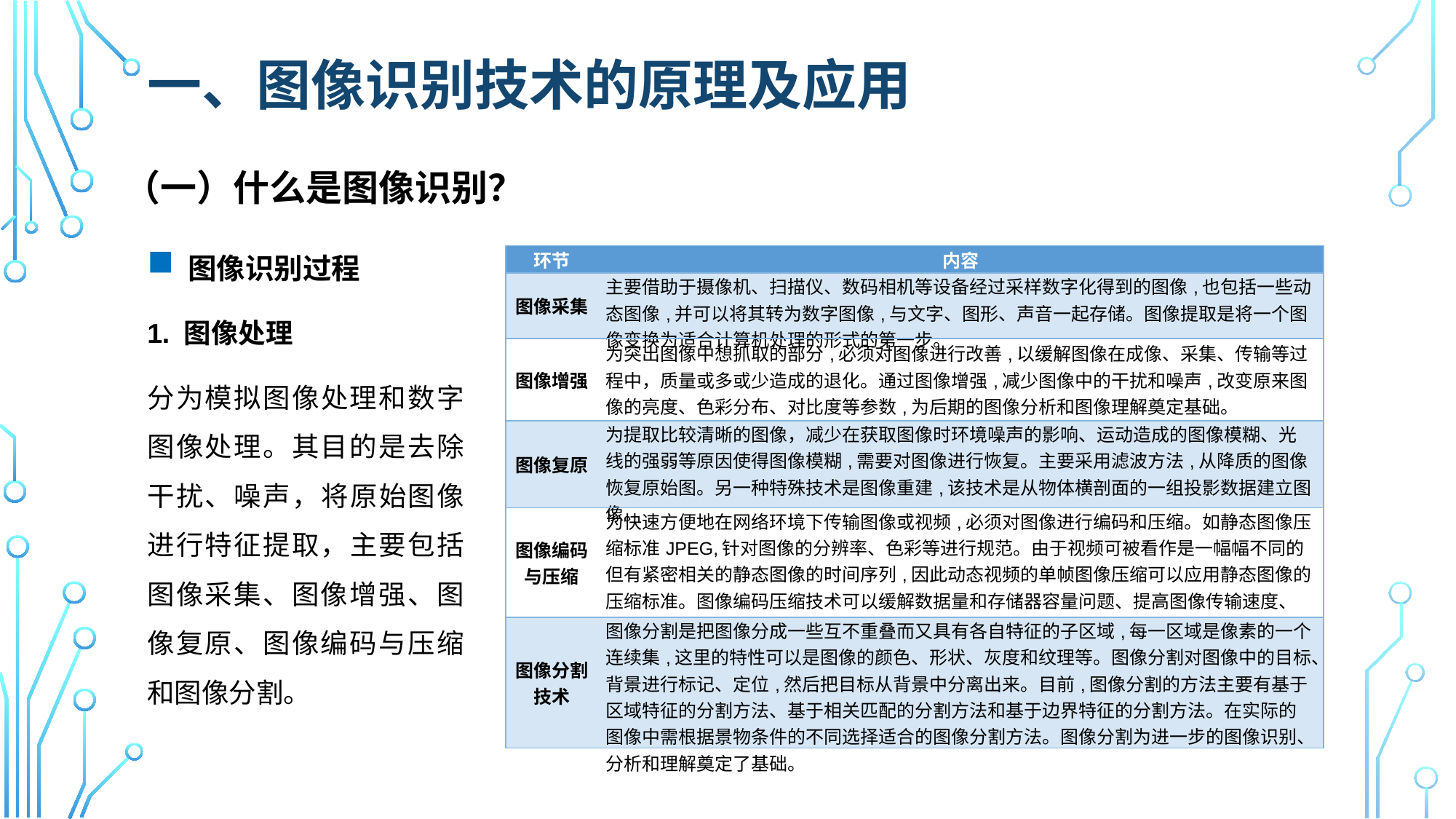

# 一、图像识别技术的原理及应用
（一）什么是图像识别？
 图像识别过程
1. 图像处理
分为模拟图像处理和数字图像处理。其目的是去除干扰、噪声，将原始图像进行特征提取，主要包括图像采集、图像增强、图像复原、图像编码与压缩和图像分割。
| 环节 | 内容 |
| --- | --- |
| 图像采集 | 主要借助于摄像机、扫描仪、数码相机等设备经过采样数字化得到的图像,也包括一些动态图像,并可以将其转为数字图像,与文字、图形、声音一起存储。图像提取是将一个图像变换为适合计算机处理的形式的第一步。 |
| 图像增强 | 为突出图像中想抓取的部分,必须对图像进行改善,以缓解图像在成像、采集、传输等过程中，质量或多或少造成的退化。通过图像增强,减少图像中的干扰和噪声,改变原来图像的亮度、色彩分布、对比度等参数,为后期的图像分析和图像理解奠定基础。 |
| 图像复原 | 为提取比较清晰的图像，减少在获取图像时环境噪声的影响、运动造成的图像模糊、光线的强弱等原因使得图像模糊,需要对图像进行恢复。主要采用滤波方法,从降质的图像恢复原始图。另一种特殊技术是图像重建,该技术是从物体横剖面的一组投影数据建立图像。 |
| 图像编码与压缩 | 为快速方便地在网络环境下传输图像或视频,必须对图像进行编码和压缩。如静态图像压缩标准JPEG,针对图像的分辨率、色彩等进行规范。由于视频可被看作是一幅幅不同的但有紧密相关的静态图像的时间序列,因此动态视频的单帧图像压缩可以应用静态图像的压缩标准。图像编码压缩技术可以缓解数据量和存储器容量问题、提高图像传输速度、缩短处理时间。 |
| 图像分割技术 | 图像分割是把图像分成一些互不重叠而又具有各自特征的子区域,每一区域是像素的一个连续集,这里的特性可以是图像的颜色、形状、灰度和纹理等。图像分割对图像中的目标、背景进行标记、定位,然后把目标从背景中分离出来。目前,图像分割的方法主要有基于区域特征的分割方法、基于相关匹配的分割方法和基于边界特征的分割方法。在实际的图像中需根据景物条件的不同选择适合的图像分割方法。图像分割为进一步的图像识别、分析和理解奠定了基础。 |